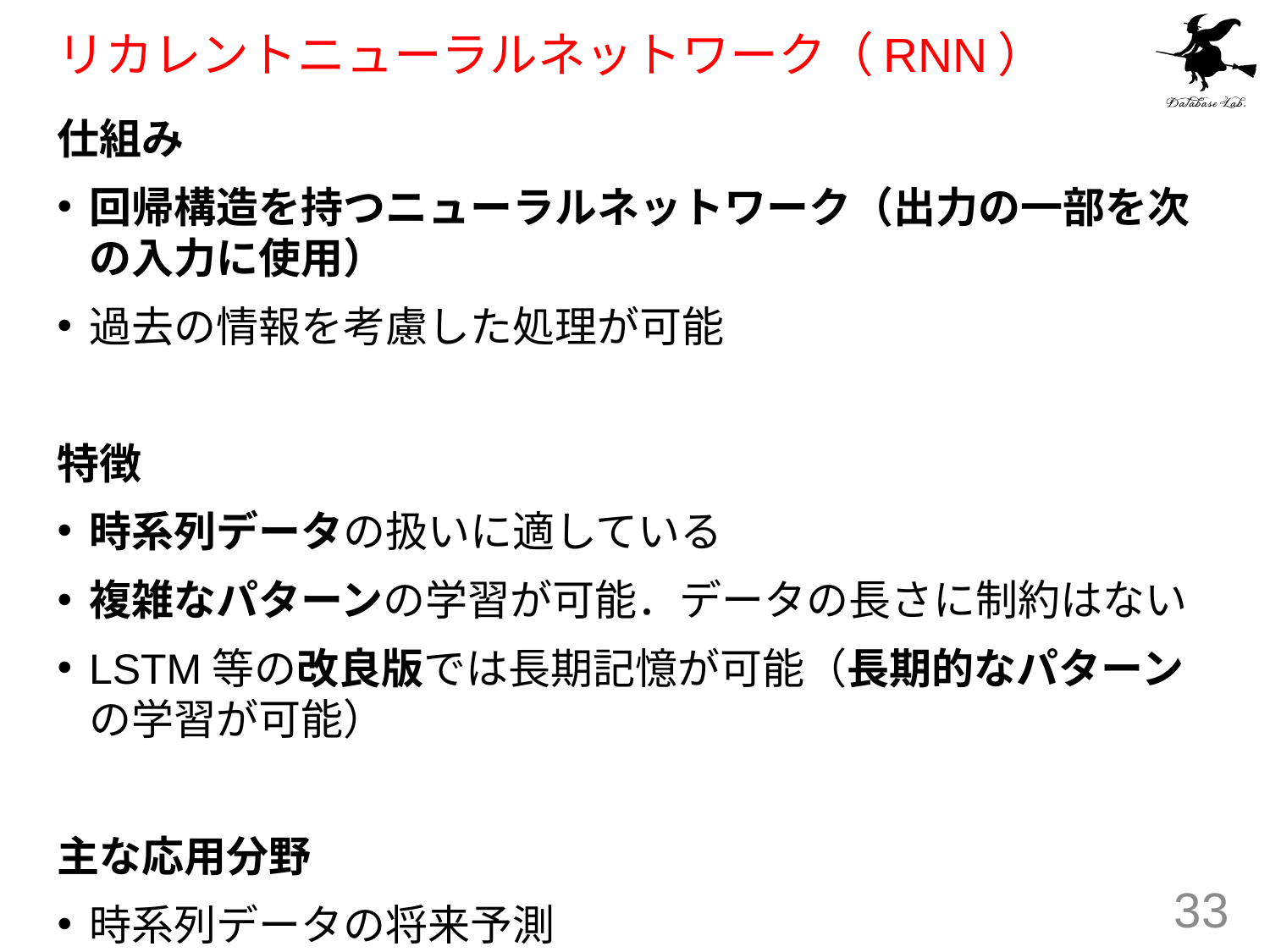

# リカレントニューラルネットワーク（RNN）
仕組み
回帰構造を持つニューラルネットワーク（出力の一部を次の入力に使用）
過去の情報を考慮した処理が可能

特徴
時系列データの扱いに適している
複雑なパターンの学習が可能．データの長さに制約はない
LSTM等の改良版では長期記憶が可能（長期的なパターンの学習が可能）

主な応用分野
時系列データの将来予測

33